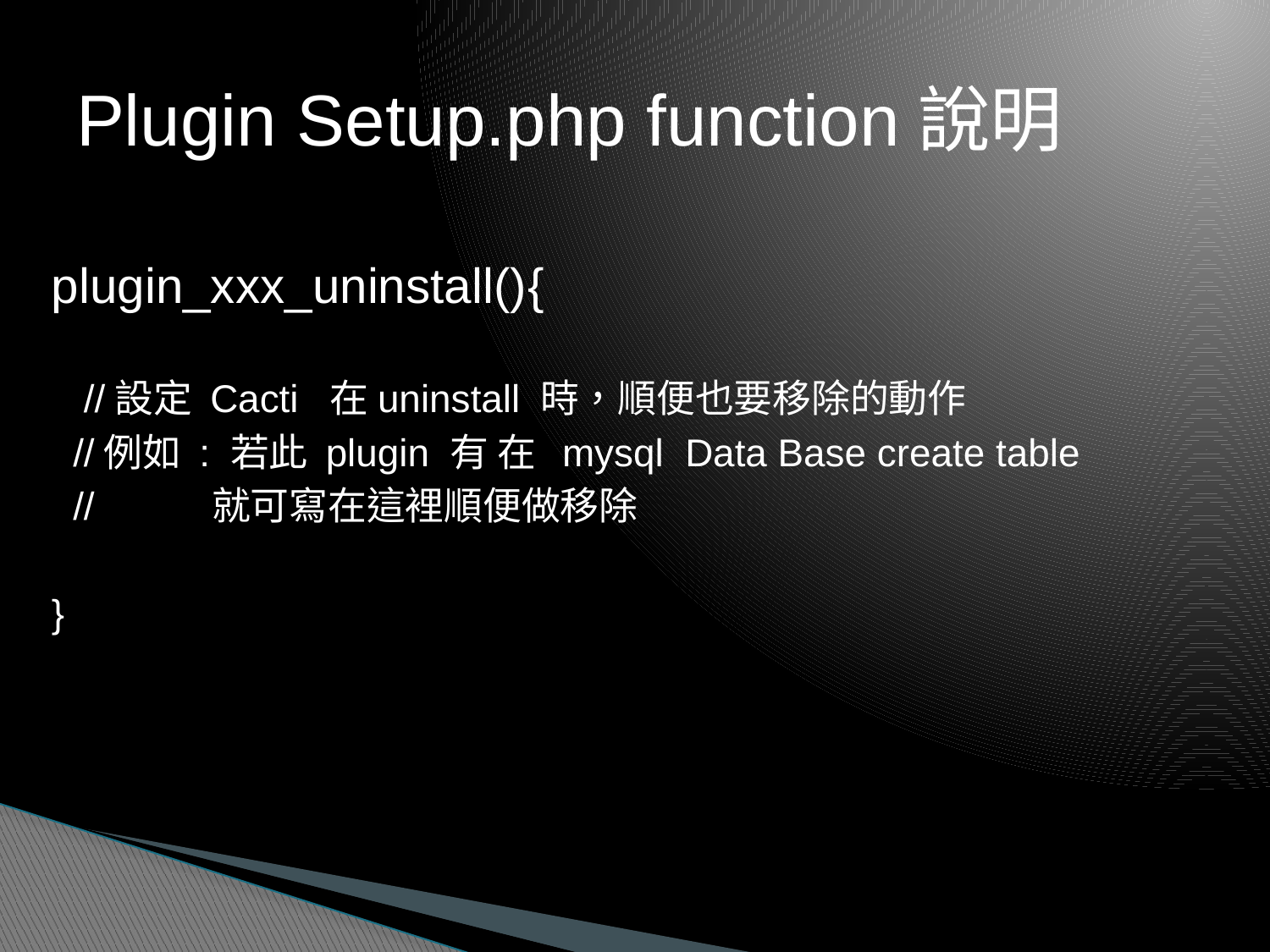

# Plugin Setup.php function說明
plugin_xxx_uninstall(){

   //設定 Cacti  在uninstall 時，順便也要移除的動作
  //例如 : 若此 plugin 有 在  mysql  Data Base create table
  //          就可寫在這裡順便做移除

}